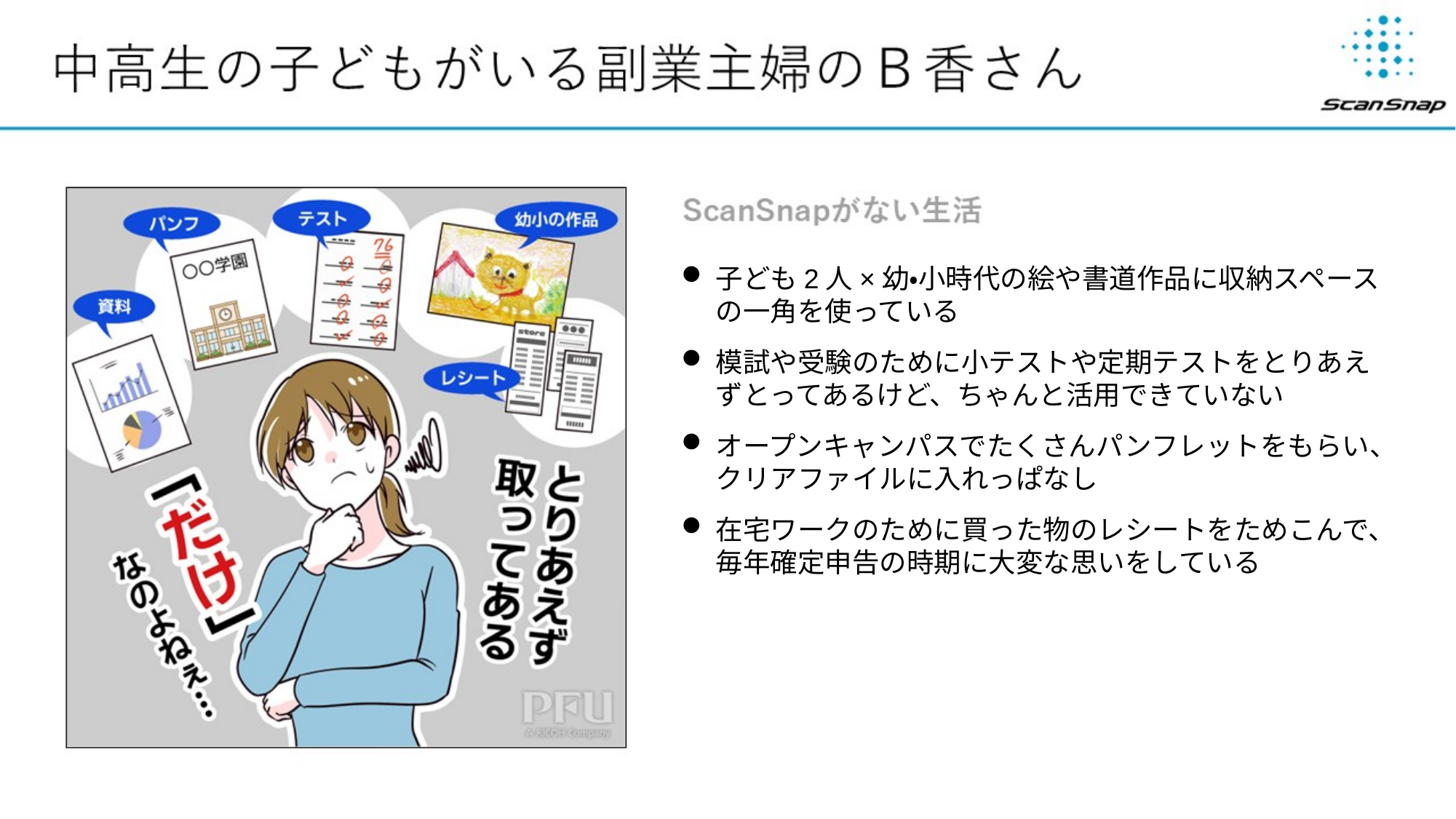

子ども2人×幼・小時代の絵や書道作品に収納スペースの一角を使っている
模試や受験のために小テストや定期テストをとりあえずとってあるけど、ちゃんと活用できていない
オープンキャンパスでたくさんパンフレットをもらい、クリアファイルに入れっぱなし
在宅ワークのために買った物のレシートをためこんで、毎年確定申告の時期に大変な思いをしている